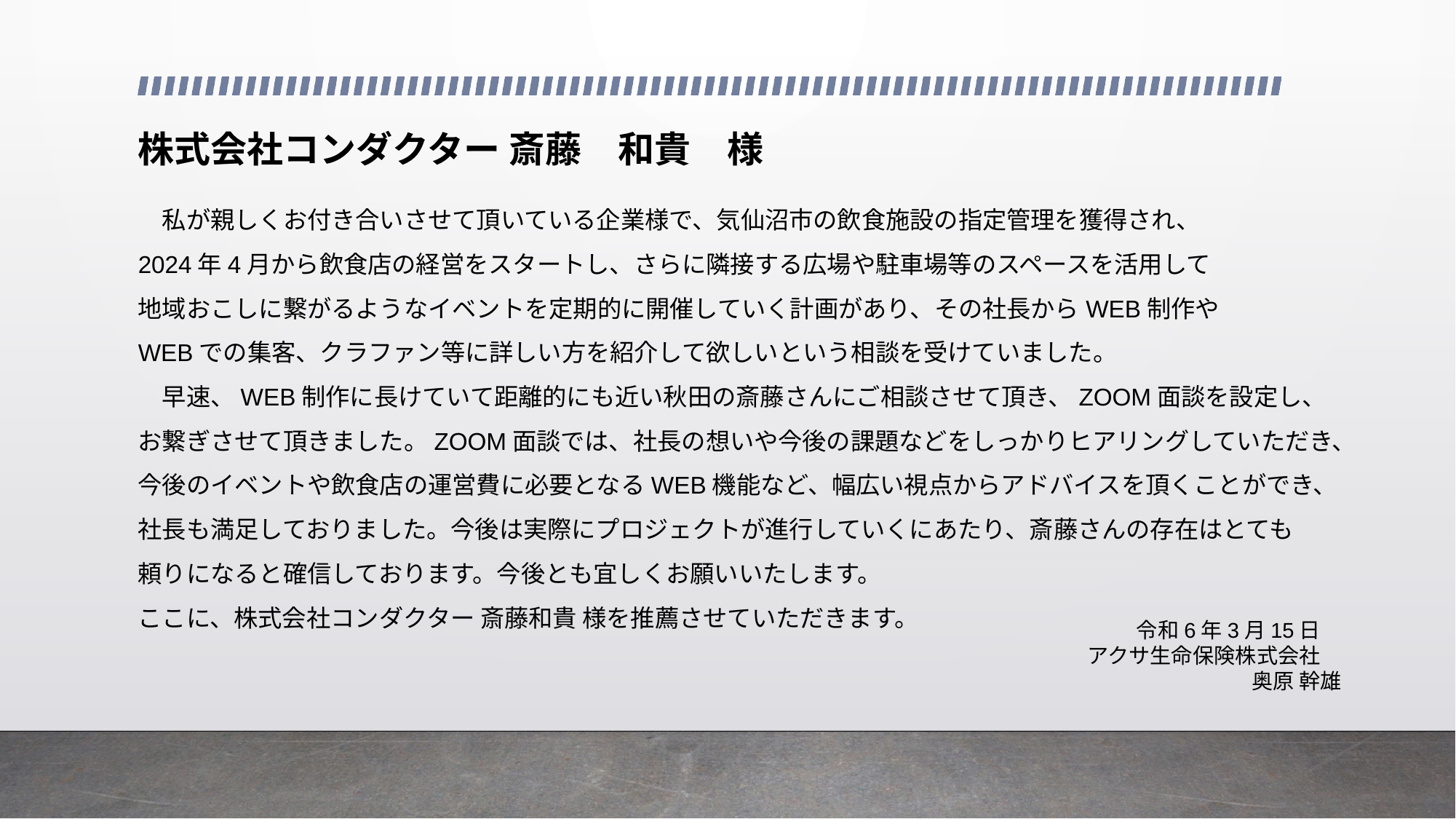

株式会社コンダクター 斎藤　和貴　様

　私が親しくお付き合いさせて頂いている企業様で、気仙沼市の飲食施設の指定管理を獲得され、
2024年4月から飲食店の経営をスタートし、さらに隣接する広場や駐車場等のスペースを活用して
地域おこしに繋がるようなイベントを定期的に開催していく計画があり、その社長からWEB制作や
WEBでの集客、クラファン等に詳しい方を紹介して欲しいという相談を受けていました。
　早速、WEB制作に長けていて距離的にも近い秋田の斎藤さんにご相談させて頂き、ZOOM面談を設定し、
お繋ぎさせて頂きました。ZOOM面談では、社長の想いや今後の課題などをしっかりヒアリングしていただき、
今後のイベントや飲食店の運営費に必要となるWEB機能など、幅広い視点からアドバイスを頂くことができ、
社長も満足しておりました。今後は実際にプロジェクトが進行していくにあたり、斎藤さんの存在はとても
頼りになると確信しております。今後とも宜しくお願いいたします。
ここに、株式会社コンダクター 斎藤和貴 様を推薦させていただきます。
令和6年3月15日
アクサ生命保険株式会社
奥原 幹雄